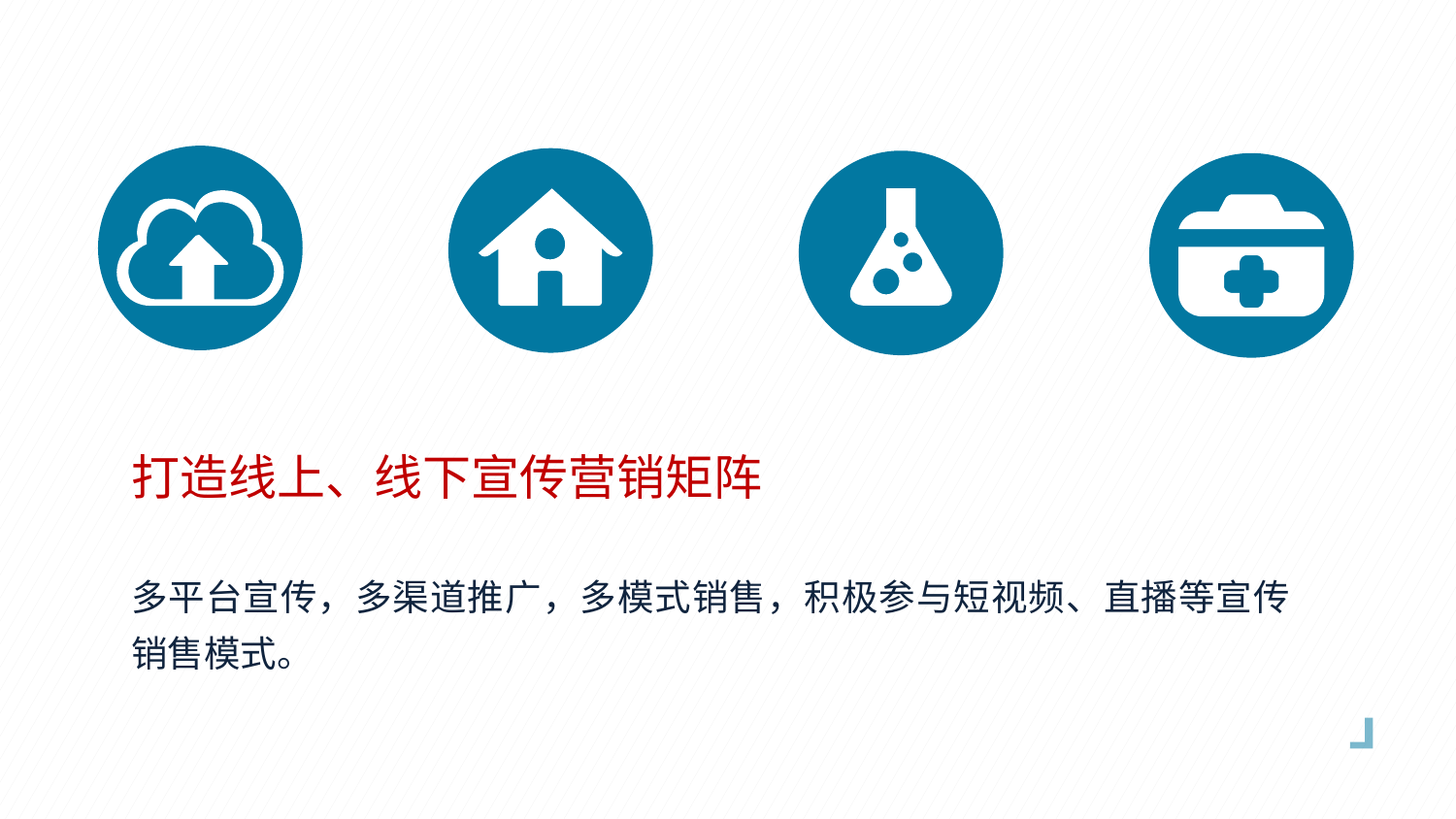

打造线上、线下宣传营销矩阵

多平台宣传，多渠道推广，多模式销售，积极参与短视频、直播等宣传销售模式。